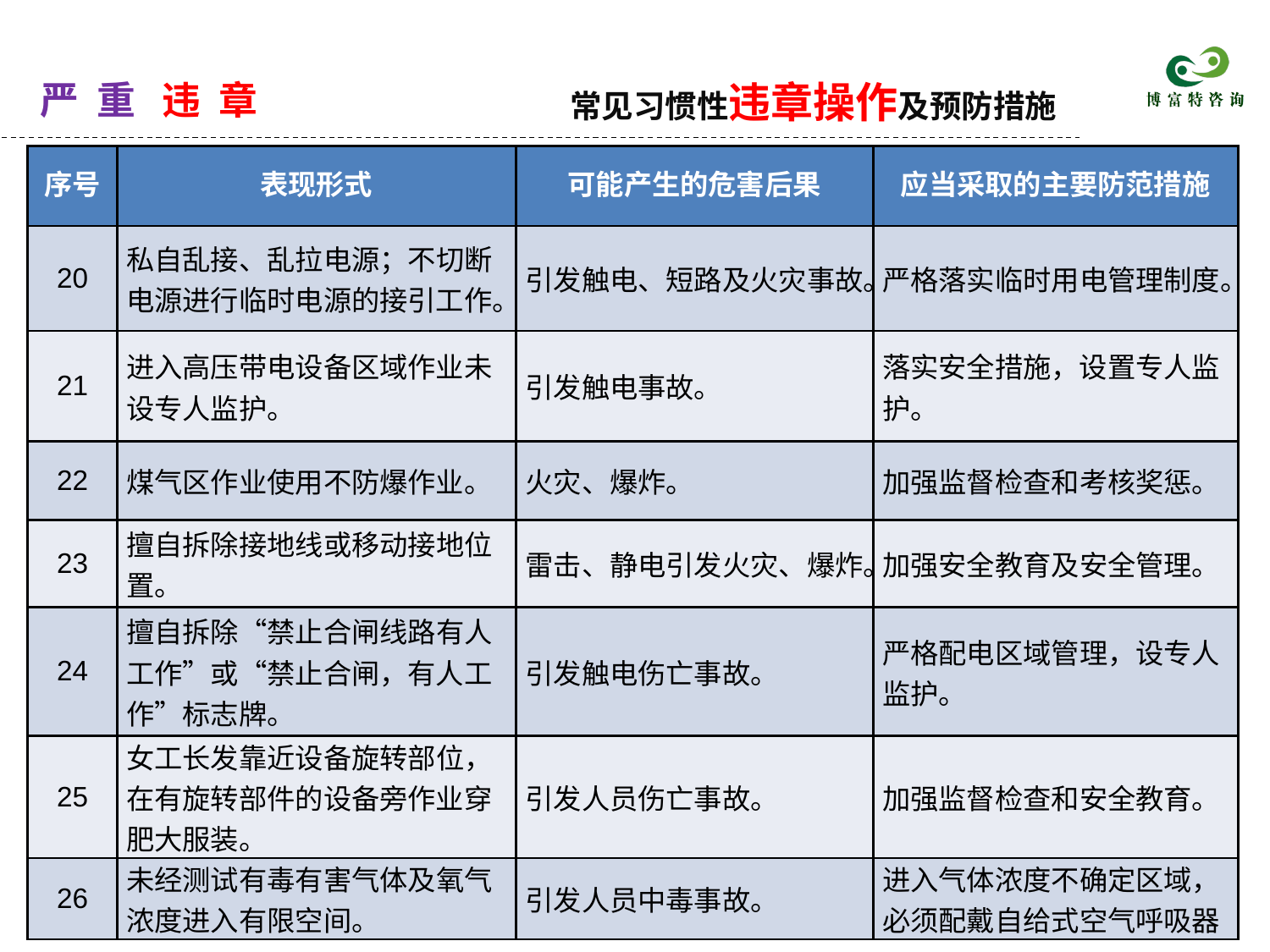

严  重   违  章
| 序号 | 表现形式 | 可能产生的危害后果 | 应当采取的主要防范措施 |
| --- | --- | --- | --- |
| 20 | 私自乱接、乱拉电源；不切断电源进行临时电源的接引工作。 | 引发触电、短路及火灾事故。 | 严格落实临时用电管理制度。 |
| 21 | 进入高压带电设备区域作业未设专人监护。 | 引发触电事故。 | 落实安全措施，设置专人监护。 |
| 22 | 煤气区作业使用不防爆作业。 | 火灾、爆炸。 | 加强监督检查和考核奖惩。 |
| 23 | 擅自拆除接地线或移动接地位置。 | 雷击、静电引发火灾、爆炸。 | 加强安全教育及安全管理。 |
| 24 | 擅自拆除“禁止合闸线路有人工作”或“禁止合闸，有人工作”标志牌。 | 引发触电伤亡事故。 | 严格配电区域管理，设专人监护。 |
| 25 | 女工长发靠近设备旋转部位，在有旋转部件的设备旁作业穿肥大服装。 | 引发人员伤亡事故。 | 加强监督检查和安全教育。 |
| 26 | 未经测试有毒有害气体及氧气浓度进入有限空间。 | 引发人员中毒事故。 | 进入气体浓度不确定区域，必须配戴自给式空气呼吸器 |